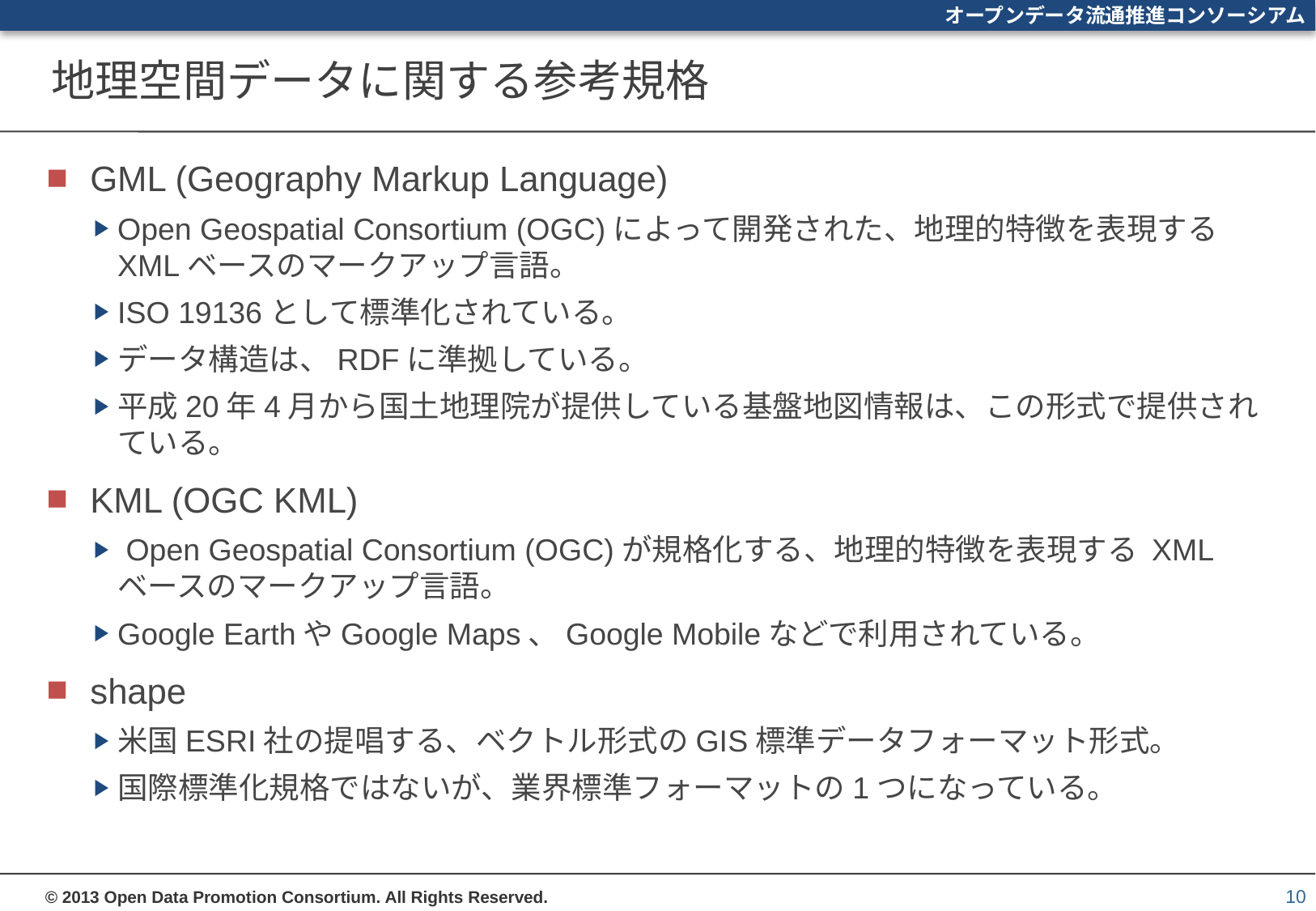

# 地理空間データに関する参考規格
GML (Geography Markup Language)
Open Geospatial Consortium (OGC)によって開発された、地理的特徴を表現する XMLベースのマークアップ言語。
ISO 19136として標準化されている。
データ構造は、RDFに準拠している。
平成20年4月から国土地理院が提供している基盤地図情報は、この形式で提供されている。
KML (OGC KML)
 Open Geospatial Consortium (OGC)が規格化する、地理的特徴を表現する XMLベースのマークアップ言語。
Google EarthやGoogle Maps、Google Mobileなどで利用されている。
shape
米国ESRI社の提唱する、ベクトル形式のGIS標準データフォーマット形式。
国際標準化規格ではないが、業界標準フォーマットの1つになっている。
10